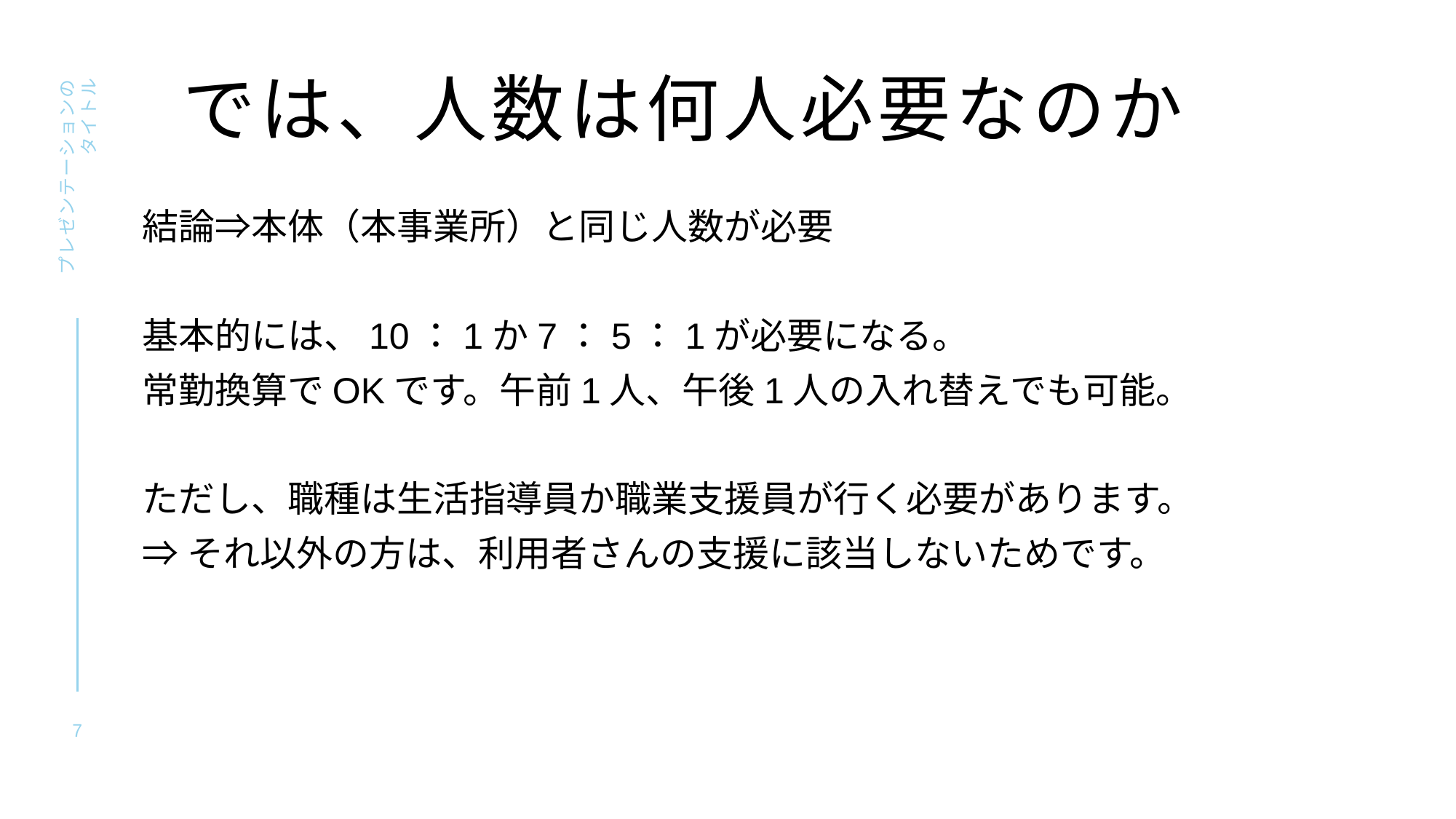

# では、人数は何人必要なのか
プレゼンテーションのタイトル
結論⇒本体（本事業所）と同じ人数が必要

基本的には、10：1か7：5：1が必要になる。
常勤換算でOKです。午前1人、午後1人の入れ替えでも可能。

ただし、職種は生活指導員か職業支援員が行く必要があります。
⇒それ以外の方は、利用者さんの支援に該当しないためです。
7